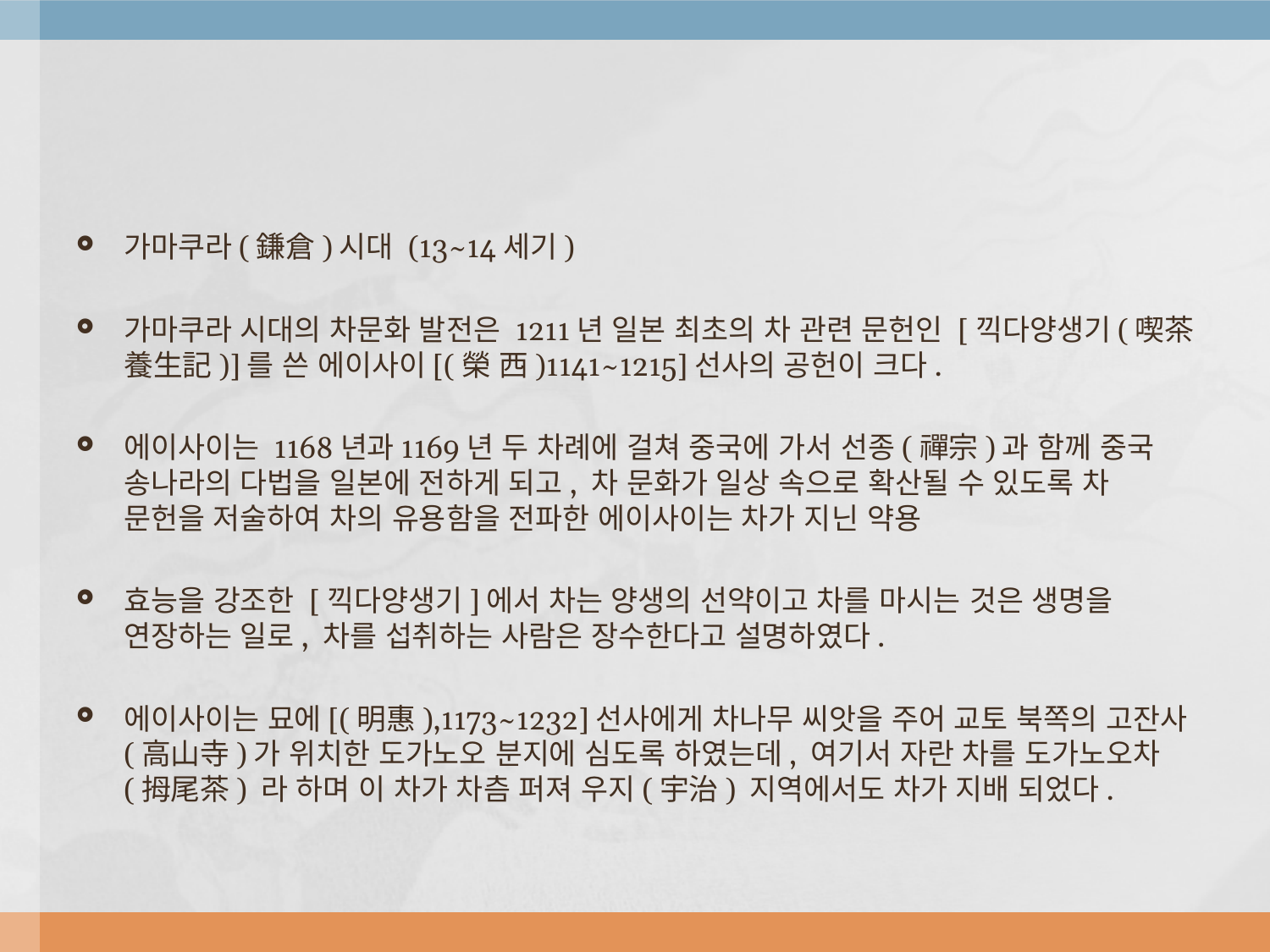

#
가마쿠라(鎌倉)시대 (13~14세기)

가마쿠라 시대의 차문화 발전은 1211년 일본 최초의 차 관련 문헌인 [끽다양생기(喫茶養生記)]를 쓴 에이사이[(榮 西)1141~1215]선사의 공헌이 크다.

에이사이는 1168년과1169년 두 차례에 걸쳐 중국에 가서 선종(禪宗)과 함께 중국 송나라의 다법을 일본에 전하게 되고, 차 문화가 일상 속으로 확산될 수 있도록 차 문헌을 저술하여 차의 유용함을 전파한 에이사이는 차가 지닌 약용

효능을 강조한 [끽다양생기]에서 차는 양생의 선약이고 차를 마시는 것은 생명을 연장하는 일로, 차를 섭취하는 사람은 장수한다고 설명하였다.

에이사이는 묘에[(明惠),1173~1232]선사에게 차나무 씨앗을 주어 교토 북쪽의 고잔사(高山寺)가 위치한 도가노오 분지에 심도록 하였는데, 여기서 자란 차를 도가노오차(拇尾茶) 라 하며 이 차가 차츰 퍼져 우지(宇治) 지역에서도 차가 지배 되었다.